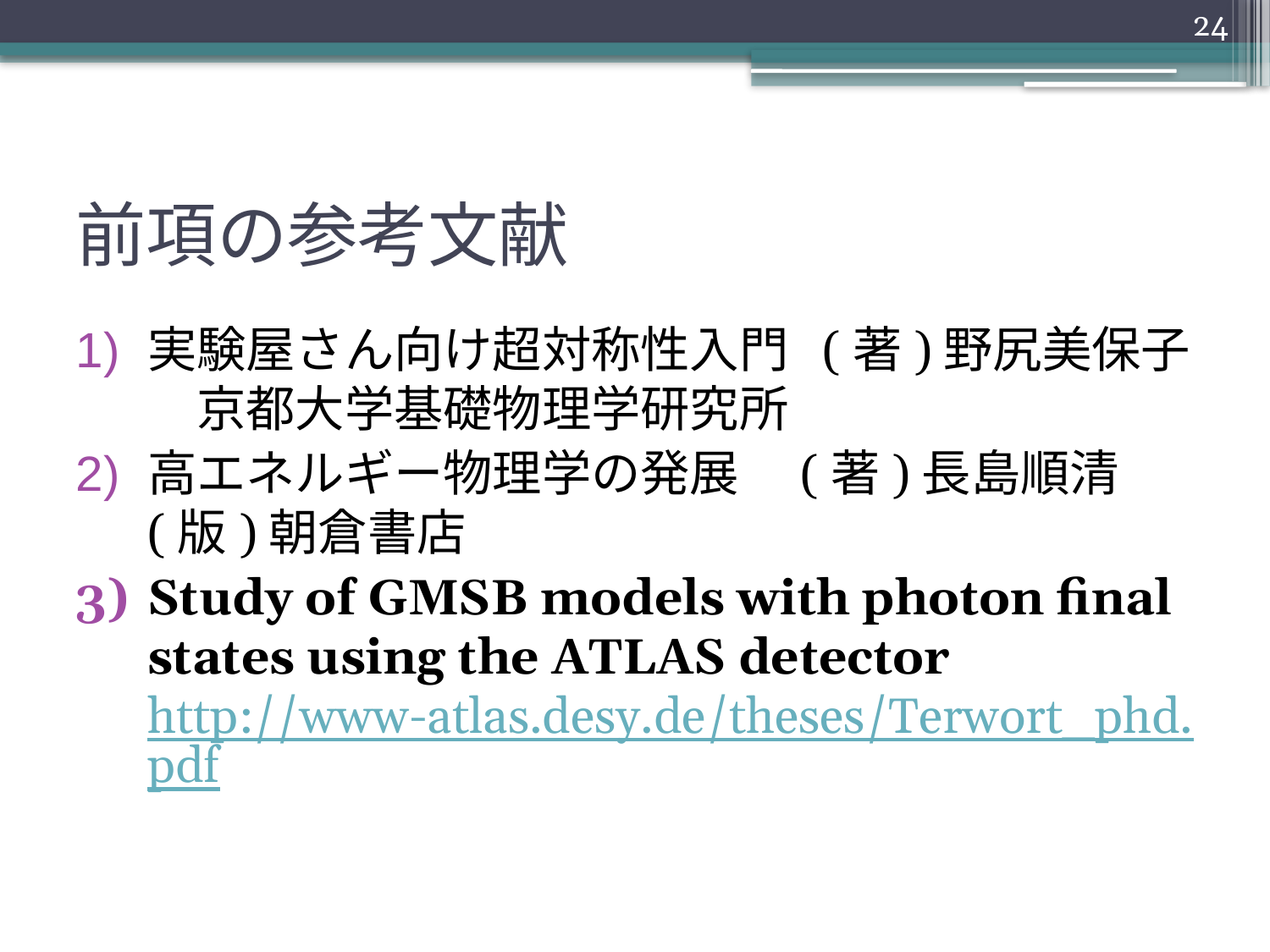

24
# 前項の参考文献
実験屋さん向け超対称性入門  (著)野尻美保子　京都大学基礎物理学研究所
高エネルギー物理学の発展　(著)長島順清(版)朝倉書店
Study of GMSB models with photon final states using the ATLAS detector　http://www-atlas.desy.de/theses/Terwort_phd.pdf